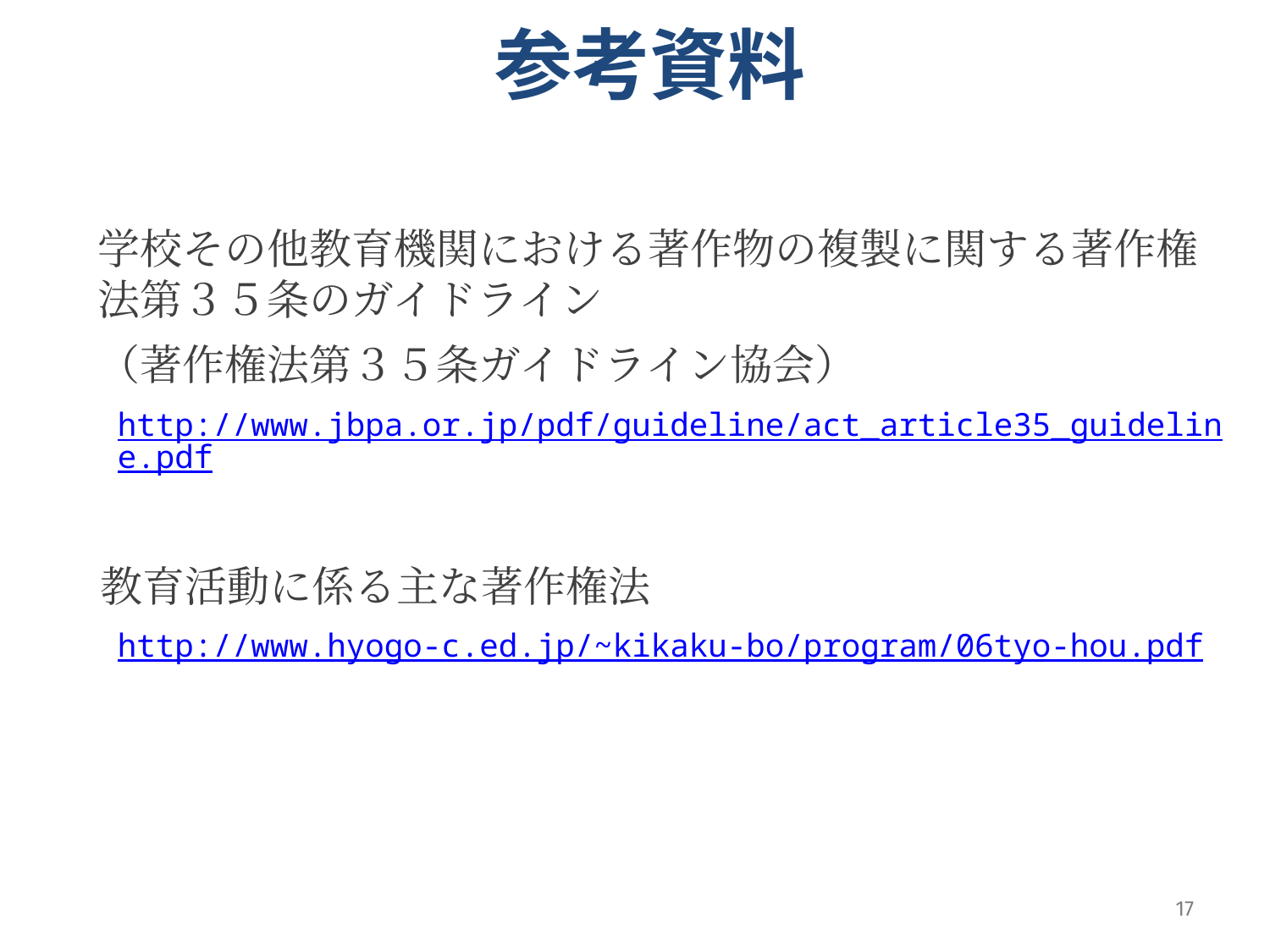

参考資料
学校その他教育機関における著作物の複製に関する著作権法第３５条のガイドライン
（著作権法第３５条ガイドライン協会）
http://www.jbpa.or.jp/pdf/guideline/act_article35_guideline.pdf
教育活動に係る主な著作権法
http://www.hyogo-c.ed.jp/~kikaku-bo/program/06tyo-hou.pdf
17